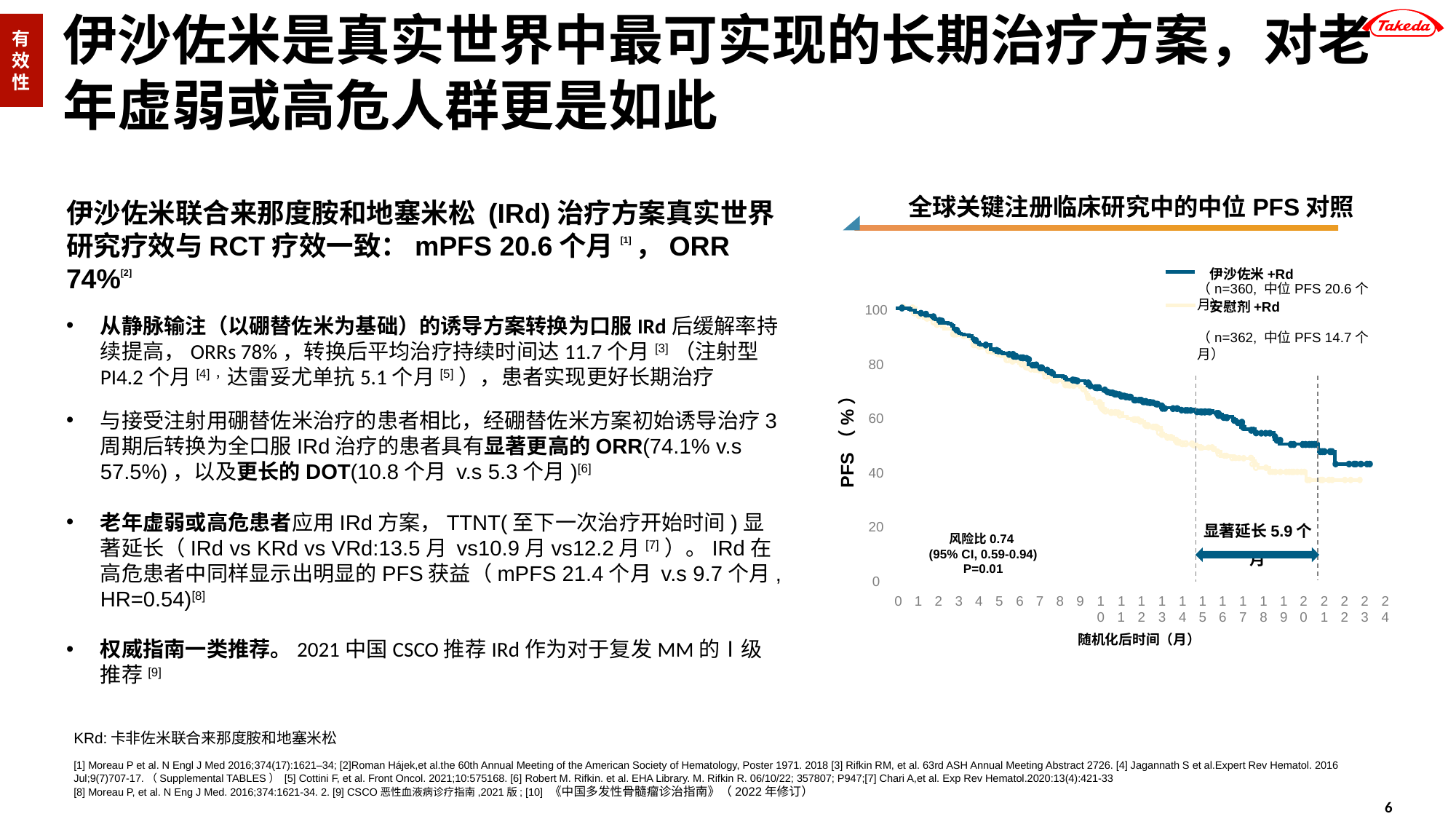

有效性

# 伊沙佐米是真实世界中最可实现的长期治疗方案，对老年虚弱或高危人群更是如此
全球关键注册临床研究中的中位PFS对照
伊沙佐米联合来那度胺和地塞米松 (IRd)治疗方案真实世界研究疗效与RCT疗效一致：mPFS 20.6个月[1]，ORR 74%[2]
从静脉输注（以硼替佐米为基础）的诱导方案转换为口服IRd后缓解率持续提高，ORRs 78%，转换后平均治疗持续时间达11.7个月[3]（注射型PI4.2个月[4]，达雷妥尤单抗5.1个月[5]），患者实现更好长期治疗
与接受注射用硼替佐米治疗的患者相比，经硼替佐米方案初始诱导治疗3周期后转换为全口服IRd治疗的患者具有显著更高的ORR(74.1% v.s 57.5%)，以及更长的DOT(10.8个月 v.s 5.3个月)[6]

老年虚弱或高危患者应用IRd方案，TTNT(至下一次治疗开始时间)显著延长（IRd vs KRd vs VRd:13.5月 vs10.9月vs12.2月[7]）。IRd在高危患者中同样显示出明显的PFS获益（mPFS 21.4个月 v.s 9.7个月,HR=0.54)[8]

权威指南一类推荐。2021中国CSCO推荐IRd作为对于复发MM的Ⅰ级推荐[9]

伊沙佐米+Rd

安慰剂+Rd
（n=360, 中位PFS 20.6个月）

（n=362, 中位PFS 14.7个月）
100

80

60

40

20

0

PFS（%）

显著延长5.9个月
风险比0.74
(95% CI, 0.59-0.94)
P=0.01

0
1
2
3
4
5
6
7
8
9
10
11
12
13
14
15
16
17
18
19
20
21
22
23
24
随机化后时间（月）
KRd:卡非佐米联合来那度胺和地塞米松
[1] Moreau P et al. N Engl J Med 2016;374(17):1621–34; [2]Roman Hájek,et al.the 60th Annual Meeting of the American Society of Hematology, Poster 1971. 2018 [3] Rifkin RM, et al. 63rd ASH Annual Meeting Abstract 2726. [4] Jagannath S et al.Expert Rev Hematol. 2016 Jul;9(7)707-17.（Supplemental TABLES） [5] Cottini F, et al. Front Oncol. 2021;10:575168. [6] Robert M. Rifkin. et al. EHA Library. M. Rifkin R. 06/10/22; 357807; P947;[7] Chari A,et al. Exp Rev Hematol.2020:13(4):421-33
[8] Moreau P, et al. N Eng J Med. 2016;374:1621-34. 2. [9] CSCO恶性血液病诊疗指南,2021版; [10] 《中国多发性骨髓瘤诊治指南》（2022年修订）